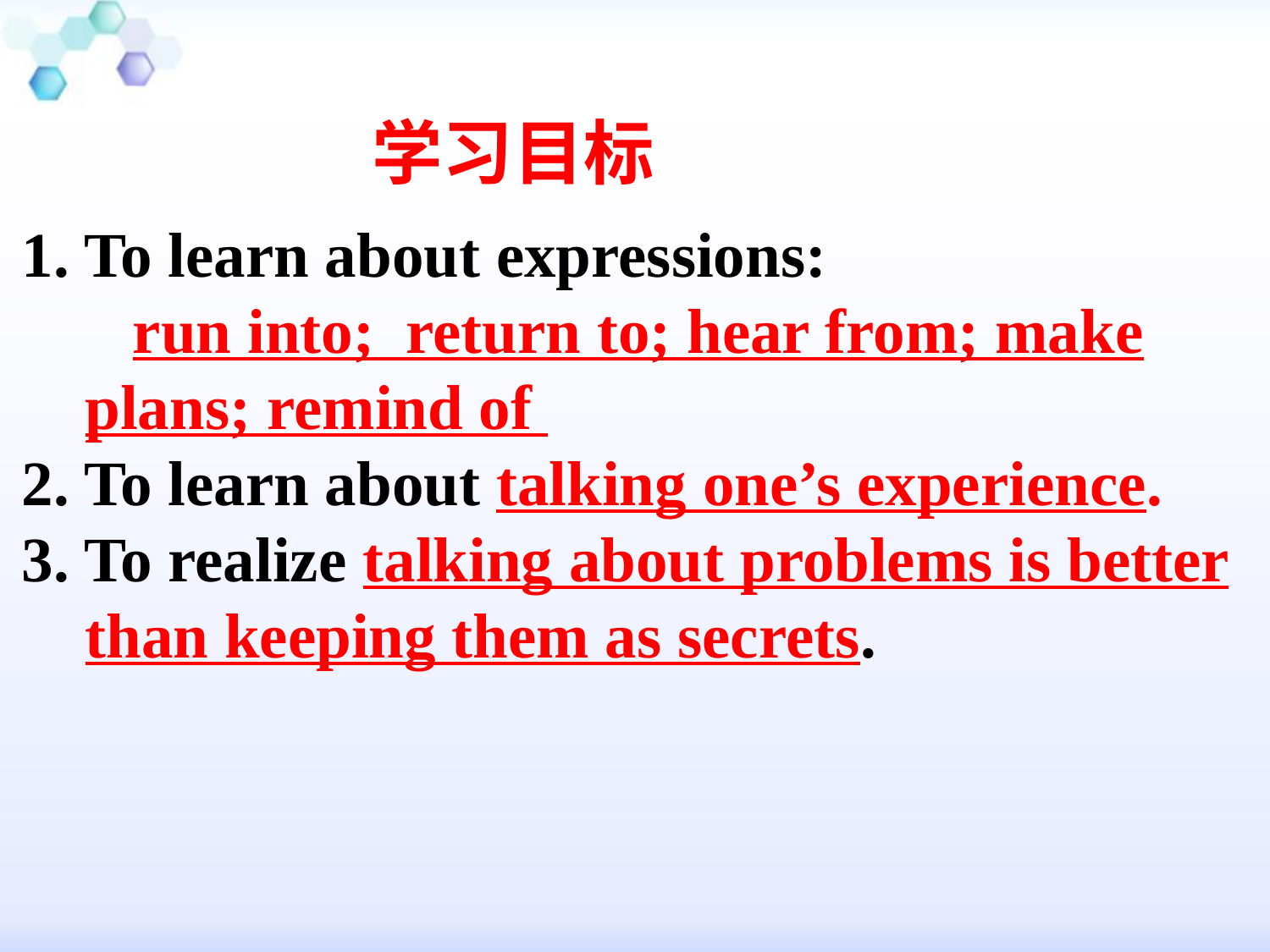

学习目标
1. To learn about expressions:
       run into;  return to; hear from; make plans; remind of
2. To learn about talking one’s experience.
3. To realize talking about problems is better than keeping them as secrets.